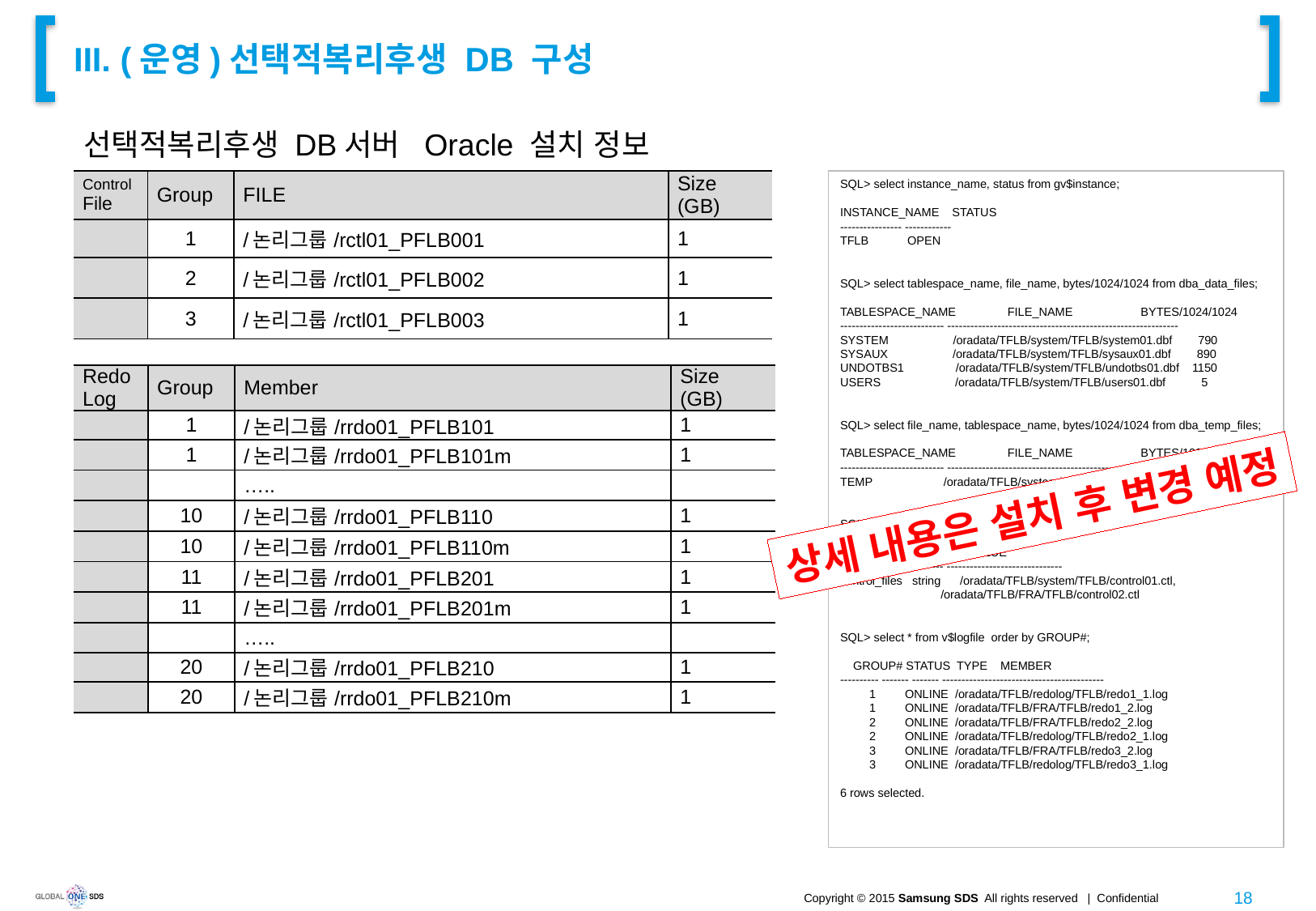

# III. (운영)선택적복리후생 DB 구성
선택적복리후생 DB서버  Oracle 설치 정보
| Control File | Group | FILE | Size (GB) |
| --- | --- | --- | --- |
|  | 1 | /논리그룹/rctl01\_PFLB001 | 1 |
|  | 2 | /논리그룹/rctl01\_PFLB002 | 1 |
|  | 3 | /논리그룹/rctl01\_PFLB003 | 1 |
SQL> select instance_name, status from gv$instance;

INSTANCE_NAME    STATUS
---------------- ------------
TFLB            OPEN

SQL> select tablespace_name, file_name, bytes/1024/1024 from dba_data_files;

TABLESPACE_NAME                FILE_NAME                     BYTES/1024/1024
--------------------------- ------------------------------------------------------------
SYSTEM                    /oradata/TFLB/system/TFLB/system01.dbf        790
SYSAUX                    /oradata/TFLB/system/TFLB/sysaux01.dbf        890
UNDOTBS1                /oradata/TFLB/system/TFLB/undotbs01.dbf    1150
USERS                       /oradata/TFLB/system/TFLB/users01.dbf           5

SQL> select file_name, tablespace_name, bytes/1024/1024 from dba_temp_files;

TABLESPACE_NAME                FILE_NAME                     BYTES/1024/1024
--------------------------- ------------------------------------------------------------
TEMP                      /oradata/TFLB/system/TFLB/temp01.dbf         1024

SQL>  show parameter control_files

NAME            TYPE        VALUE
--------------- ----------- ------------------------------
control_files   string      /oradata/TFLB/system/TFLB/control01.ctl,
                               /oradata/TFLB/FRA/TFLB/control02.ctl

SQL> select * from v$logfile  order by GROUP#;

    GROUP# STATUS  TYPE    MEMBER
---------- ------- ------- ------------------------------------------
         1         ONLINE  /oradata/TFLB/redolog/TFLB/redo1_1.log
         1         ONLINE  /oradata/TFLB/FRA/TFLB/redo1_2.log
         2         ONLINE  /oradata/TFLB/FRA/TFLB/redo2_2.log
         2         ONLINE  /oradata/TFLB/redolog/TFLB/redo2_1.log
         3         ONLINE  /oradata/TFLB/FRA/TFLB/redo3_2.log
         3         ONLINE  /oradata/TFLB/redolog/TFLB/redo3_1.log

6 rows selected.

| Redo Log | Group | Member | Size (GB) |
| --- | --- | --- | --- |
|  | 1 | /논리그룹/rrdo01\_PFLB101 | 1 |
|  | 1 | /논리그룹/rrdo01\_PFLB101m | 1 |
|  |  | ….. |  |
|  | 10 | /논리그룹/rrdo01\_PFLB110 | 1 |
|  | 10 | /논리그룹/rrdo01\_PFLB110m | 1 |
|  | 11 | /논리그룹/rrdo01\_PFLB201 | 1 |
|  | 11 | /논리그룹/rrdo01\_PFLB201m | 1 |
|  |  | ….. |  |
|  | 20 | /논리그룹/rrdo01\_PFLB210 | 1 |
|  | 20 | /논리그룹/rrdo01\_PFLB210m | 1 |
상세 내용은 설치 후 변경 예정